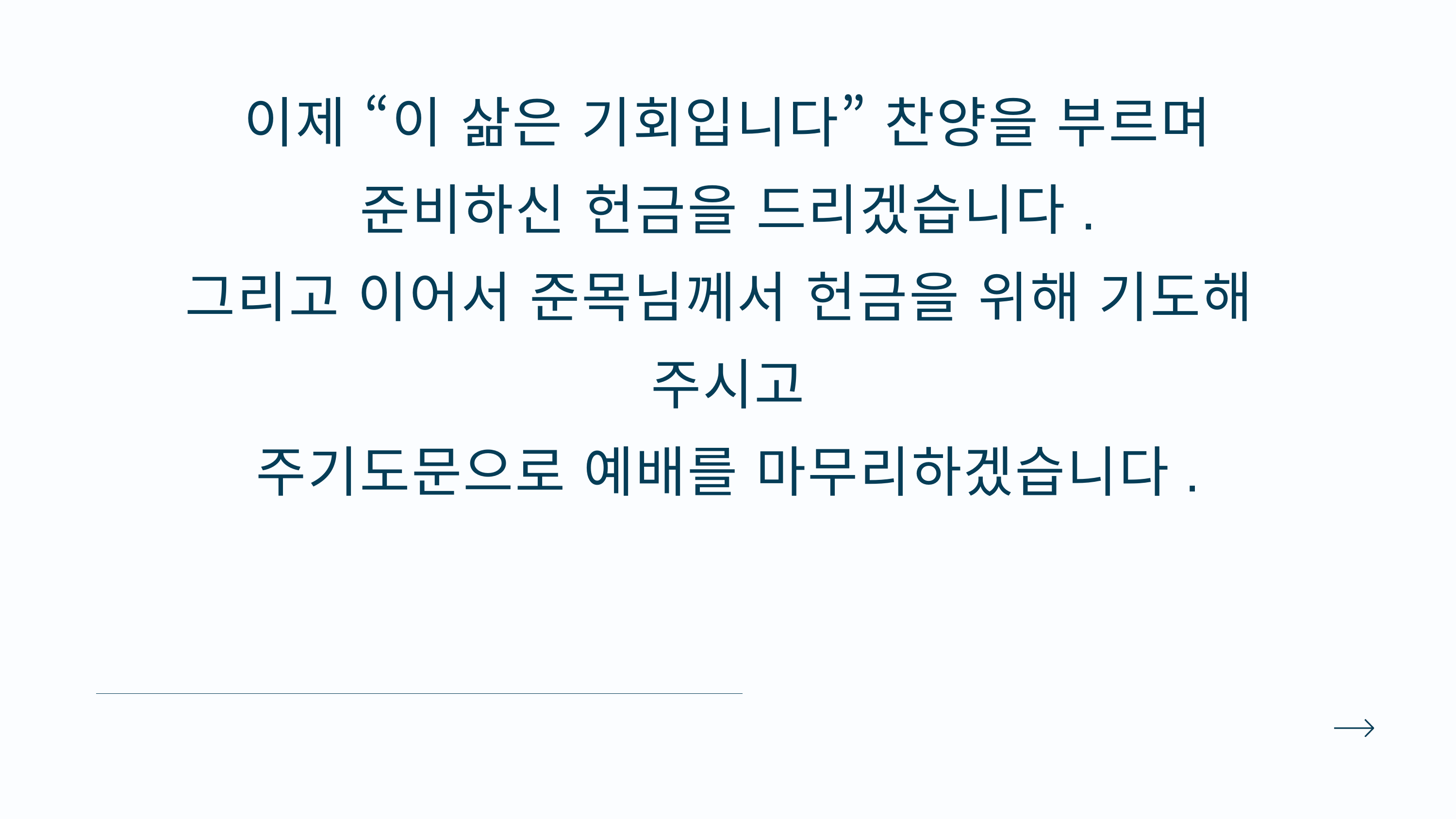

이제 “이 삶은 기회입니다” 찬양을 부르며
준비하신 헌금을 드리겠습니다.
그리고 이어서 준목님께서 헌금을 위해 기도해
주시고
주기도문으로 예배를 마무리하겠습니다.